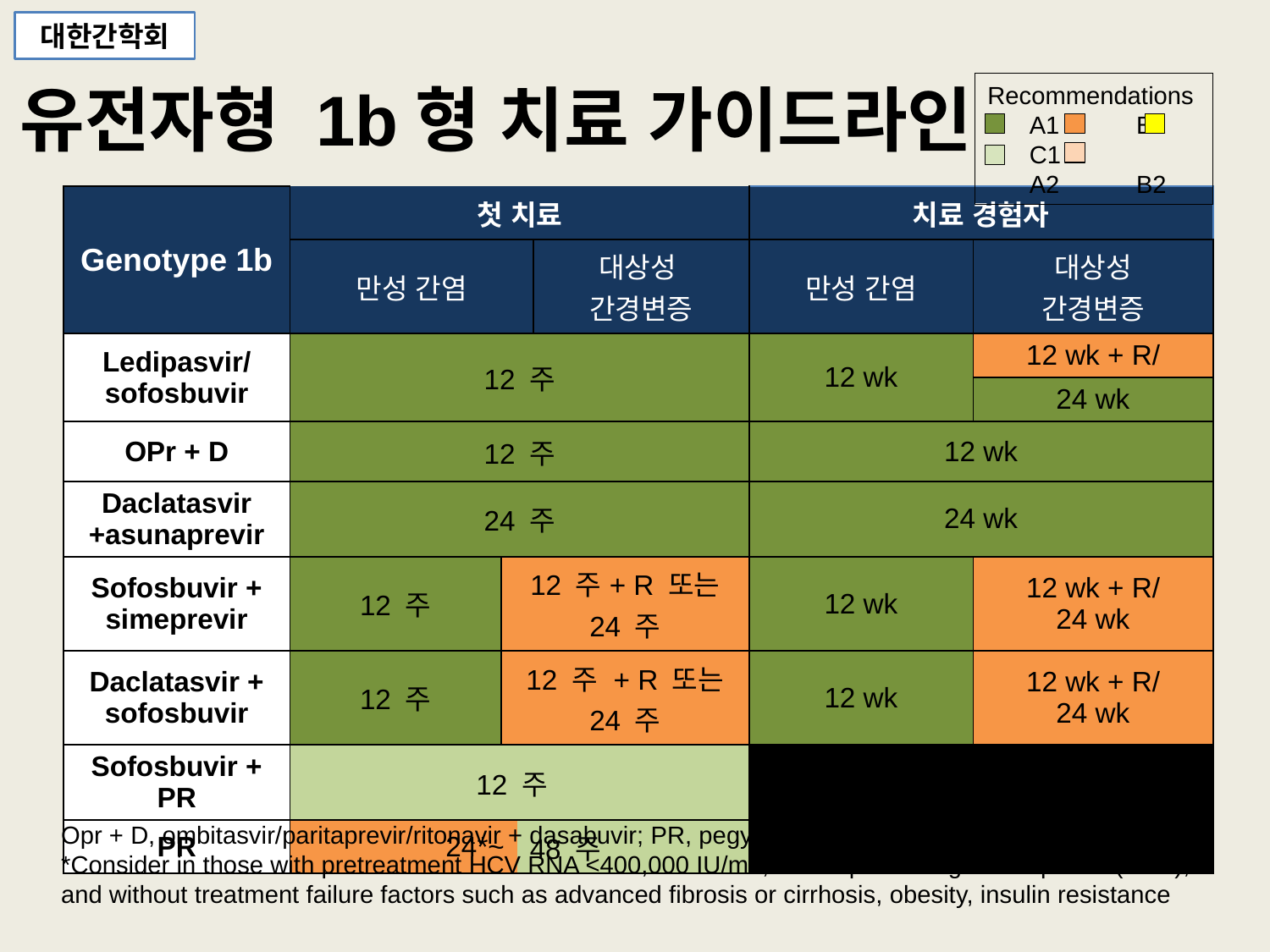

대한간학회
# 유전자형 1b형 치료 가이드라인
Recommendations
      A1           B1           C1
      A2           B2

| Genotype 1b | 첫 치료 |  |  |  | 치료 경험자 |  |
| --- | --- | --- | --- | --- | --- | --- |
|  | 만성 간염 |  |  | 대상성 간경변증 | 만성 간염 | 대상성 간경변증 |
| Ledipasvir/ sofosbuvir | 12 주 |  |  |  | 12 wk | 12 wk + R/ |
|  |  |  |  |  |  | 24 wk |
| OPr + D | 12 주 |  |  |  | 12 wk |  |
| Daclatasvir +asunaprevir | 24 주 |  |  |  | 24 wk |  |
| Sofosbuvir + simeprevir | 12 주 | 12 주+ R 또는 24 주 |  |  | 12 wk | 12 wk + R/ 24 wk |
| Daclatasvir + sofosbuvir | 12 주 | 12 주 + R 또는 24 주 |  |  | 12 wk | 12 wk + R/ 24 wk |
| Sofosbuvir + PR | 12 주 |  |  |  |  |  |
| PR | 24\*~ |  | 48 주 |  |  |  |
Opr + D, ombitasvir/paritaprevir/ritonavir + dasabuvir; PR, pegylated interferon + ribavirin; R, ribavirin
*Consider in those with pretreatment HCV RNA <400,000 IU/mL, with rapid virological response (RVR), and without treatment failure factors such as advanced fibrosis or cirrhosis, obesity, insulin resistance